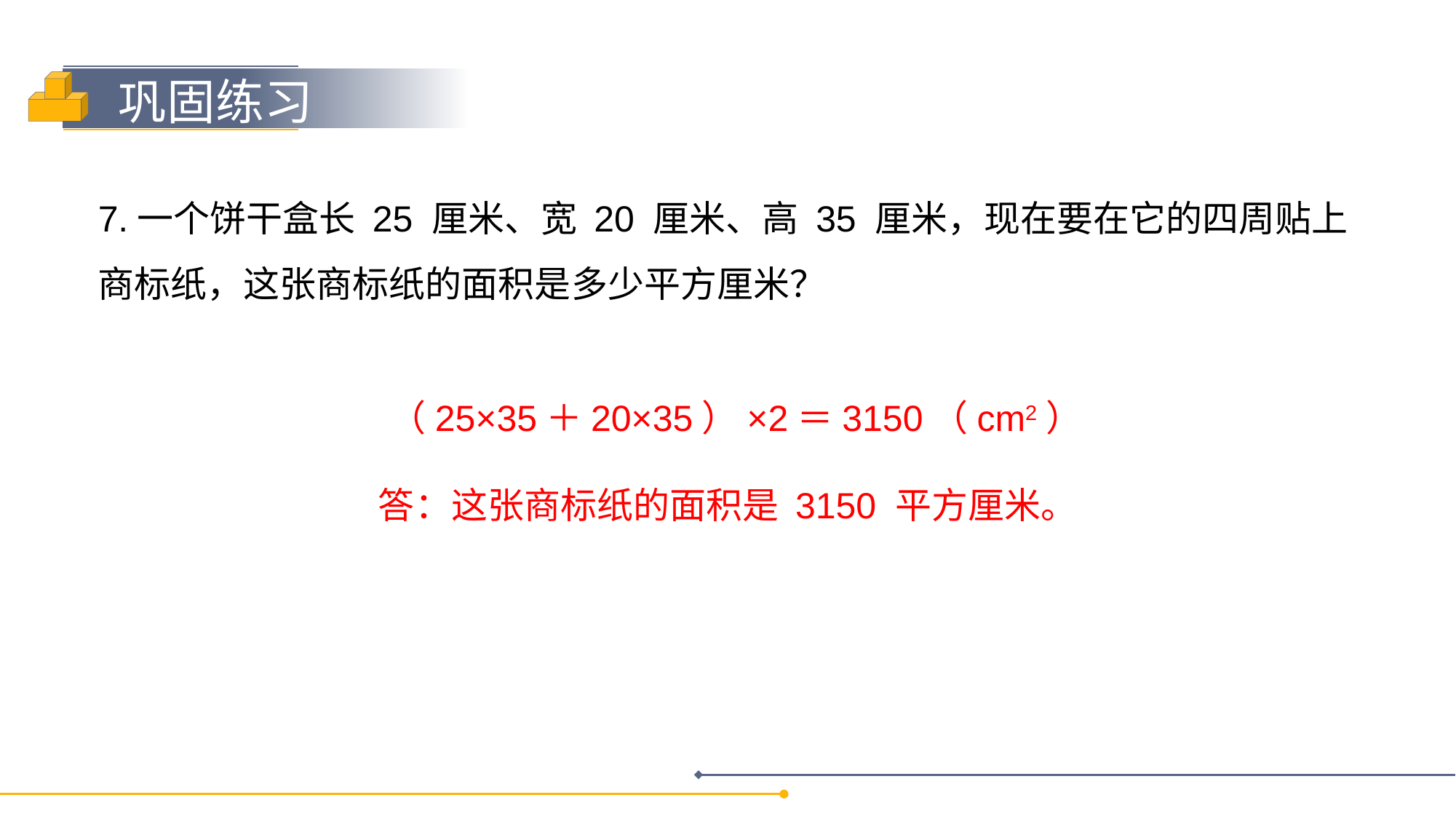

7.一个饼干盒长 25 厘米、宽 20 厘米、高 35 厘米，现在要在它的四周贴上商标纸，这张商标纸的面积是多少平方厘米？
 （25×35＋20×35）×2＝3150（cm2）
答：这张商标纸的面积是 3150 平方厘米。